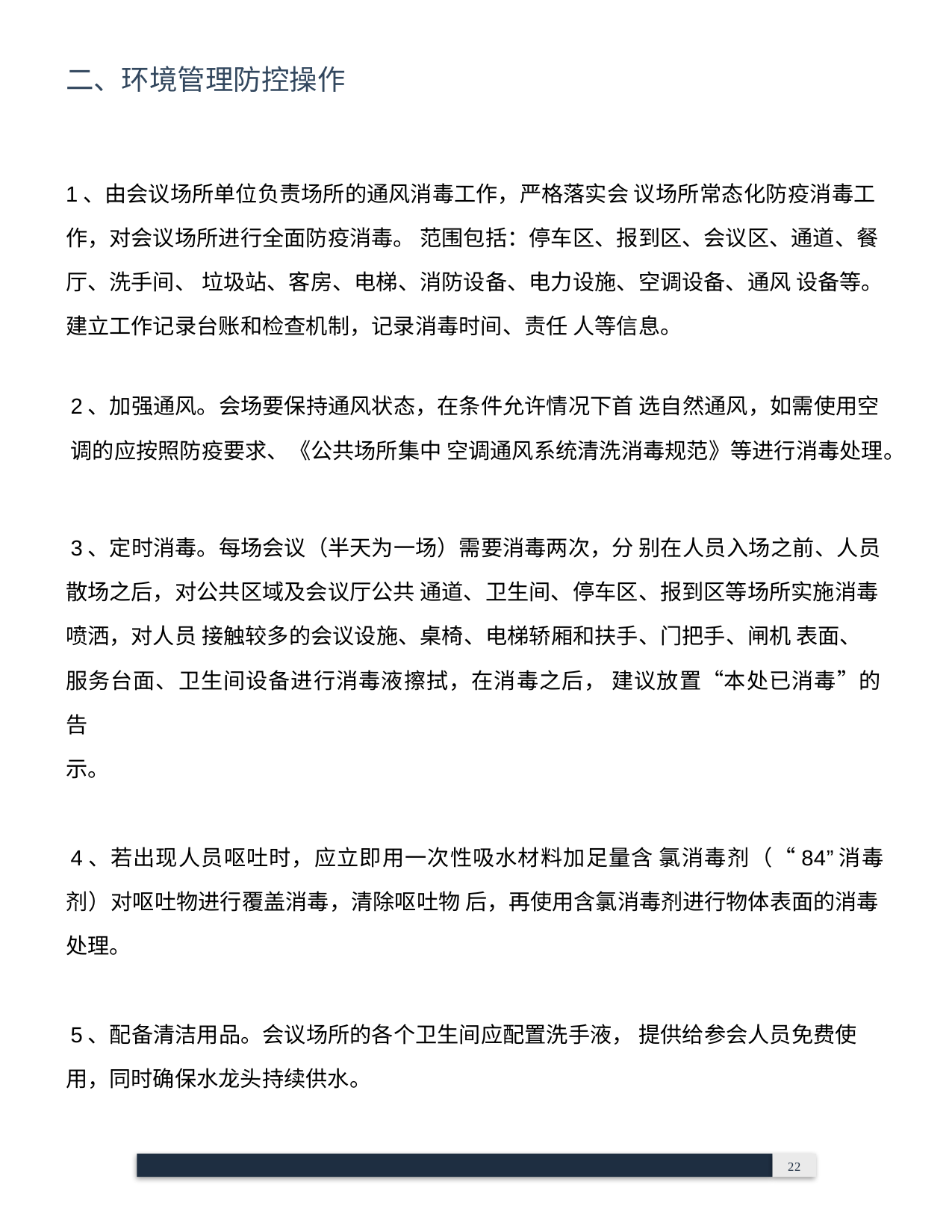

二、环境管理防控操作

1、由会议场所单位负责场所的通风消毒工作，严格落实会 议场所常态化防疫消毒工
作，对会议场所进行全面防疫消毒。 范围包括：停车区、报到区、会议区、通道、餐
厅、洗手间、 垃圾站、客房、电梯、消防设备、电力设施、空调设备、通风 设备等。建立工作记录台账和检查机制，记录消毒时间、责任 人等信息。

2、加强通风。会场要保持通风状态，在条件允许情况下首 选自然通风，如需使用空

调的应按照防疫要求、《公共场所集中 空调通风系统清洗消毒规范》等进行消毒处理。

3、定时消毒。每场会议（半天为一场）需要消毒两次，分 别在人员入场之前、人员
散场之后，对公共区域及会议厅公共 通道、卫生间、停车区、报到区等场所实施消毒
喷洒，对人员 接触较多的会议设施、桌椅、电梯轿厢和扶手、门把手、闸机 表面、
服务台面、卫生间设备进行消毒液擦拭，在消毒之后， 建议放置“本处已消毒”的告
示。

4、若出现人员呕吐时，应立即用一次性吸水材料加足量含 氯消毒剂（“84”消毒剂）对呕吐物进行覆盖消毒，清除呕吐物 后，再使用含氯消毒剂进行物体表面的消毒处理。

5、配备清洁用品。会议场所的各个卫生间应配置洗手液， 提供给参会人员免费使用，同时确保水龙头持续供水。

   	22